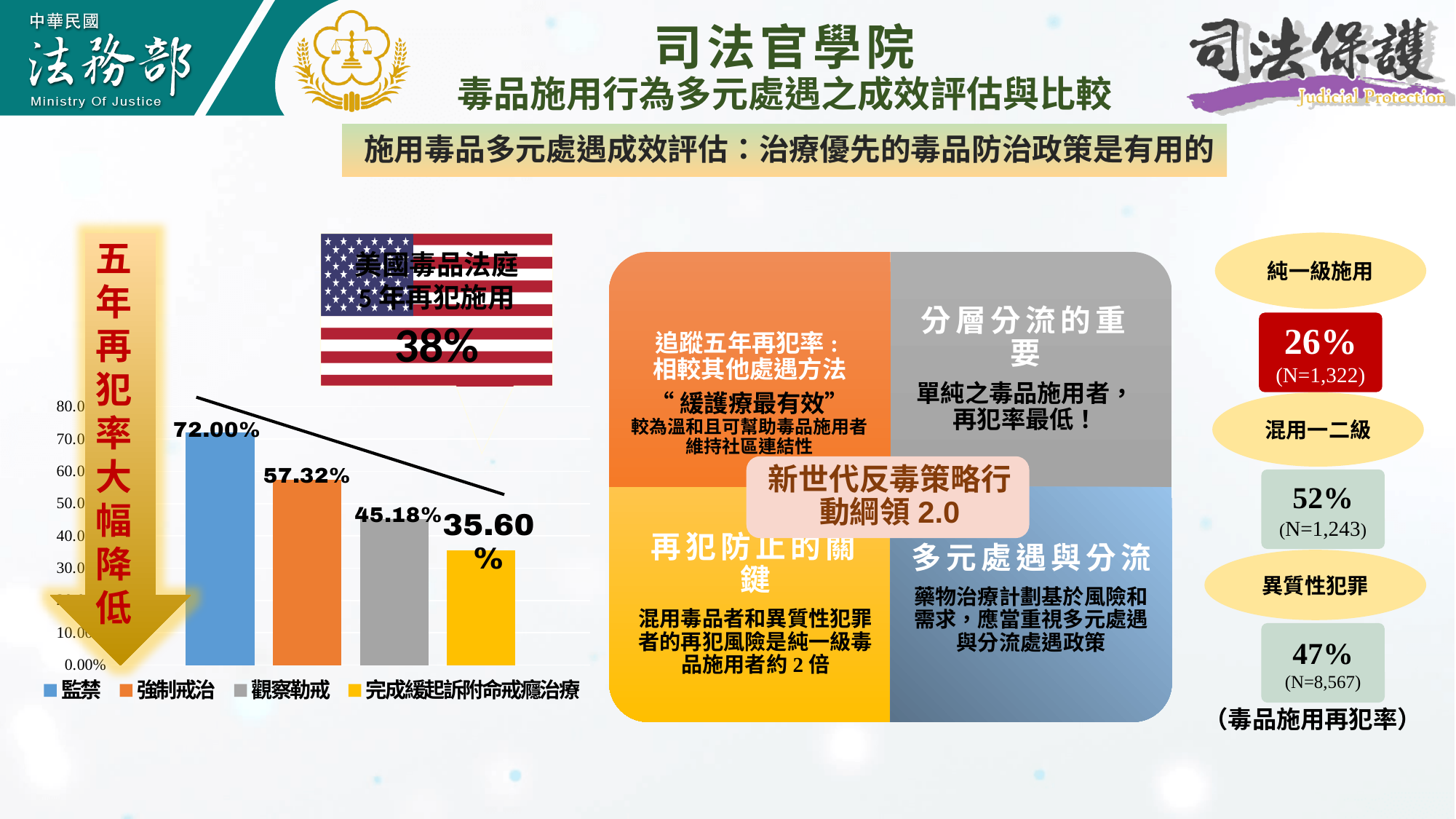

司法官學院
毒品施用行為多元處遇之成效評估與比較

施用毒品多元處遇成效評估：治療優先的毒品防治政策是有用的
五
年
再
犯
率
大
幅
降
低
美國毒品法庭
5年再犯施用
38%
純一級施用
26%
(n=1,322)
混用一二級
52%
(n=1,243)
異質性犯罪
47%
(N=8,567)
（毒品施用再犯率）

追蹤五年再犯率:
相較其他處遇方法
“緩護療最有效”
較為溫和且可幫助毒品施用者維持社區連結性
分層分流的重要
單純之毒品施用者，再犯率最低！
再犯防止的關鍵
混用毒品者和異質性犯罪者的再犯風險是純一級毒品施用者約2倍
多元處遇與分流
藥物治療計劃基於風險和需求，應當重視多元處遇與分流處遇政策
新世代反毒策略行動綱領2.0

### Chart

| Category | 監禁 | 強制戒治 | 觀察勒戒 | 完成緩起訴附命戒癮治療 |
|---|---|---|---|---|
| Min. | 0.72 | 0.5732 | 0.4518 | 0.356 |